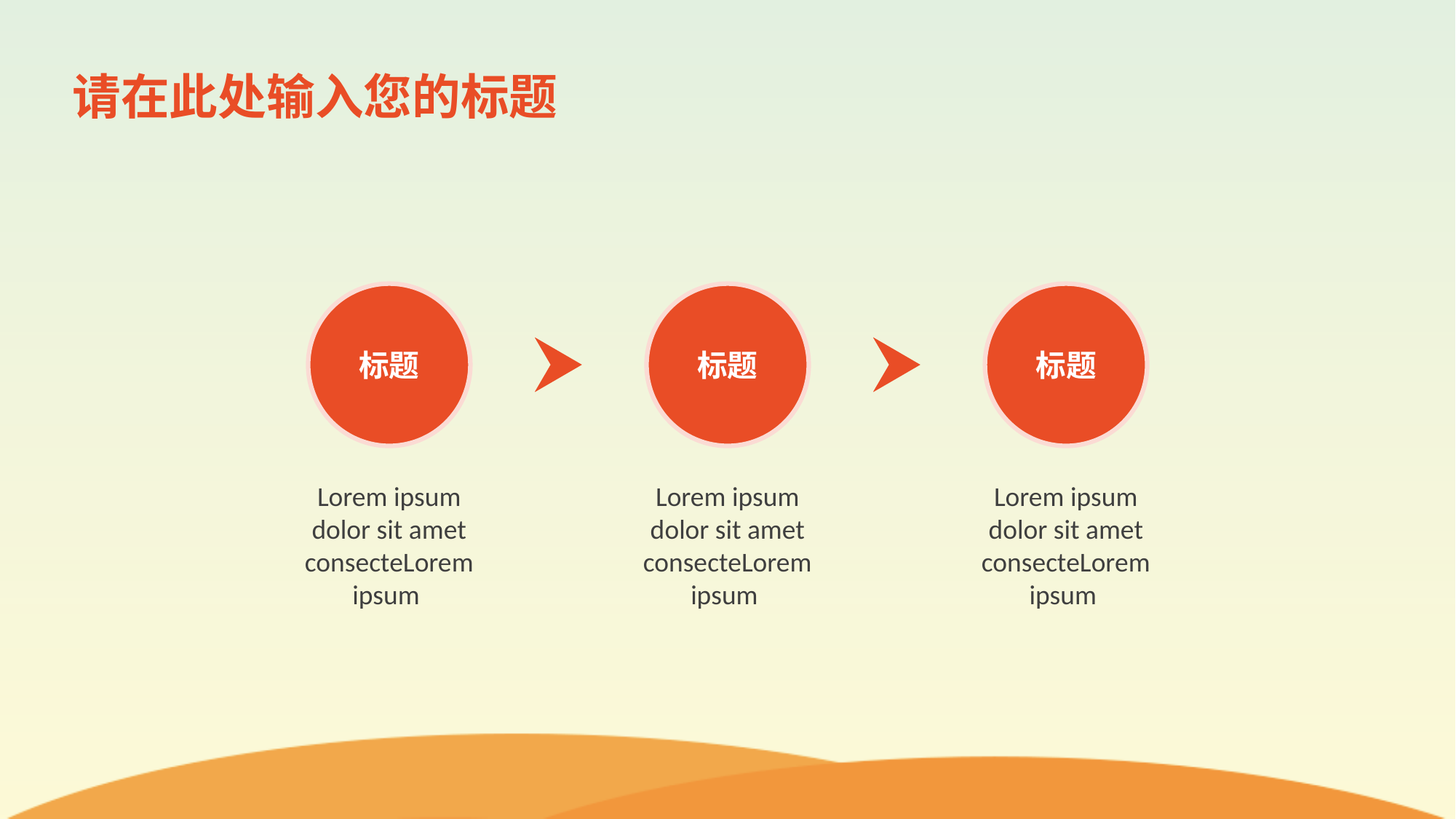

# 请在此处输入您的标题
标题
标题
标题

Lorem ipsum dolor sit amet consecteLorem ipsum
Lorem ipsum dolor sit amet consecteLorem ipsum
Lorem ipsum dolor sit amet consecteLorem ipsum